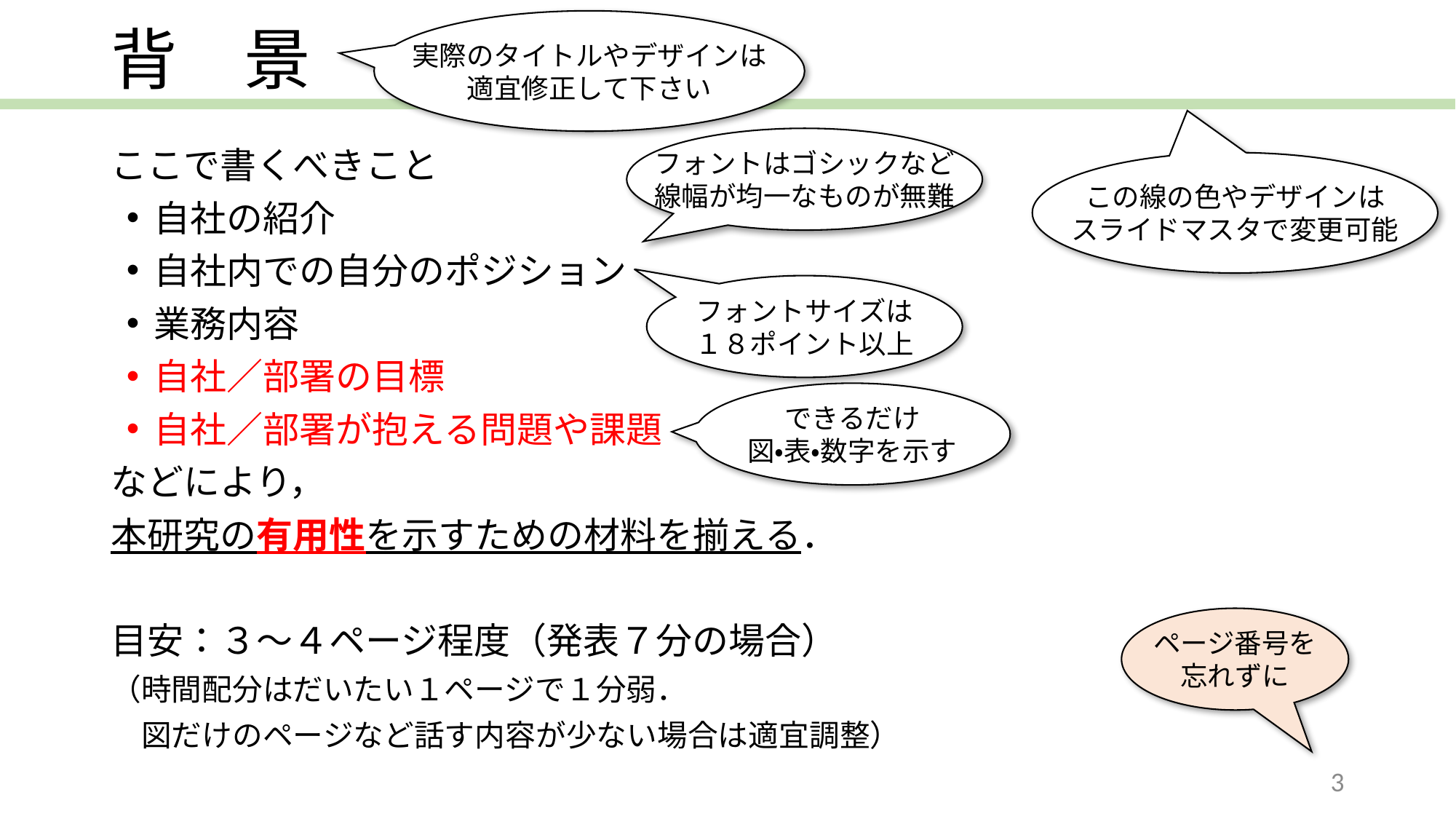

# 背　景
実際のタイトルやデザインは
適宜修正して下さい
フォントはゴシックなど
線幅が均一なものが無難
ここで書くべきこと
自社の紹介
自社内での自分のポジション
業務内容
自社／部署の目標
自社／部署が抱える問題や課題
などにより，
本研究の有用性を示すための材料を揃える．

目安：３～４ページ程度（発表７分の場合）
（時間配分はだいたい１ページで１分弱．
　図だけのページなど話す内容が少ない場合は適宜調整）
この線の色やデザインは
スライドマスタで変更可能
フォントサイズは
１８ポイント以上
できるだけ
図・表・数字を示す
ページ番号を
忘れずに
3